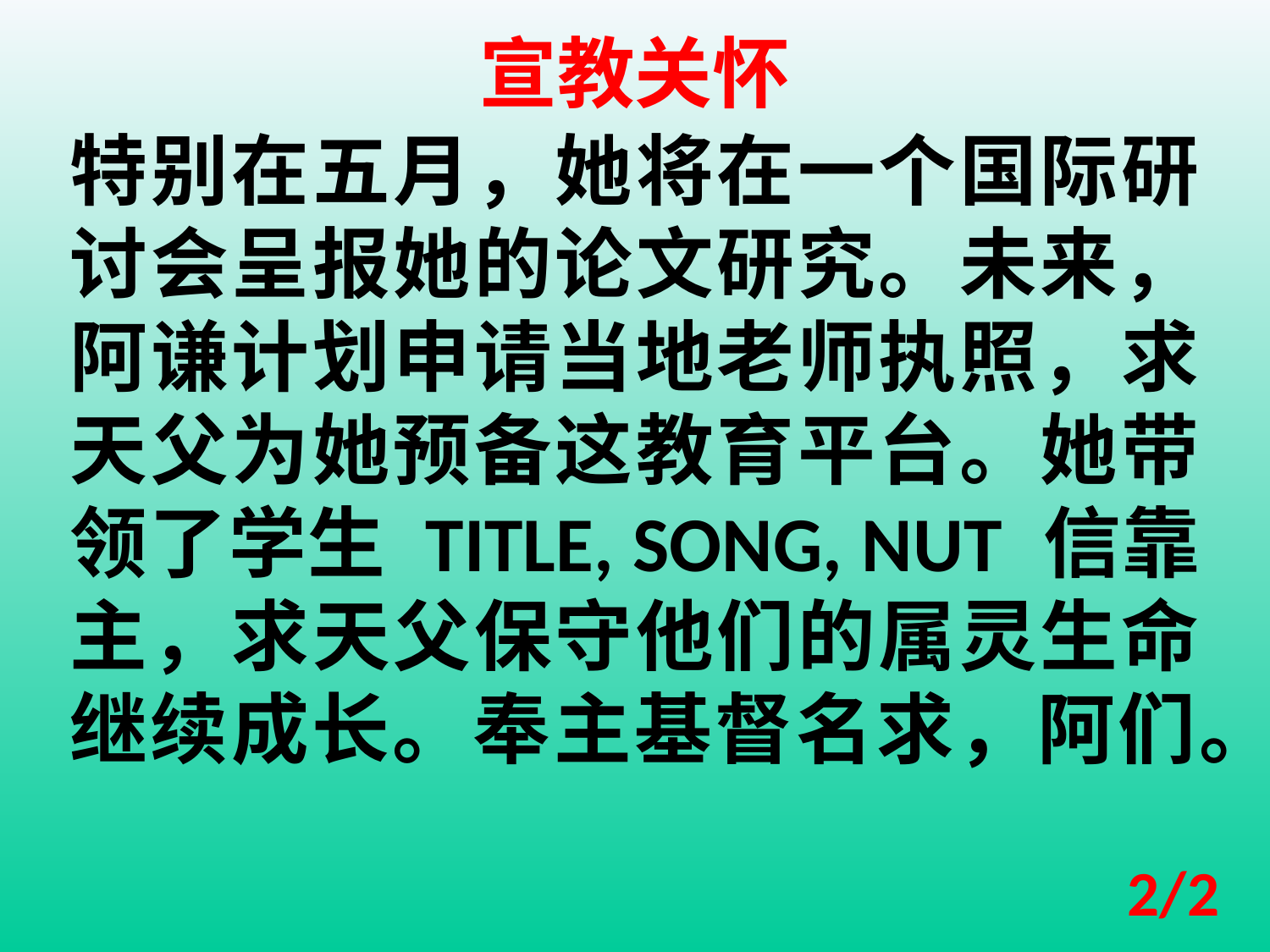

宣教关怀
特别在五月，她将在一个国际研讨会呈报她的论文研究。未来，阿谦计划申请当地老师执照，求天父为她预备这教育平台。她带领了学生 Title, Song, Nut 信靠主，求天父保守他们的属灵生命继续成长。奉主基督名求，阿们。
2/2